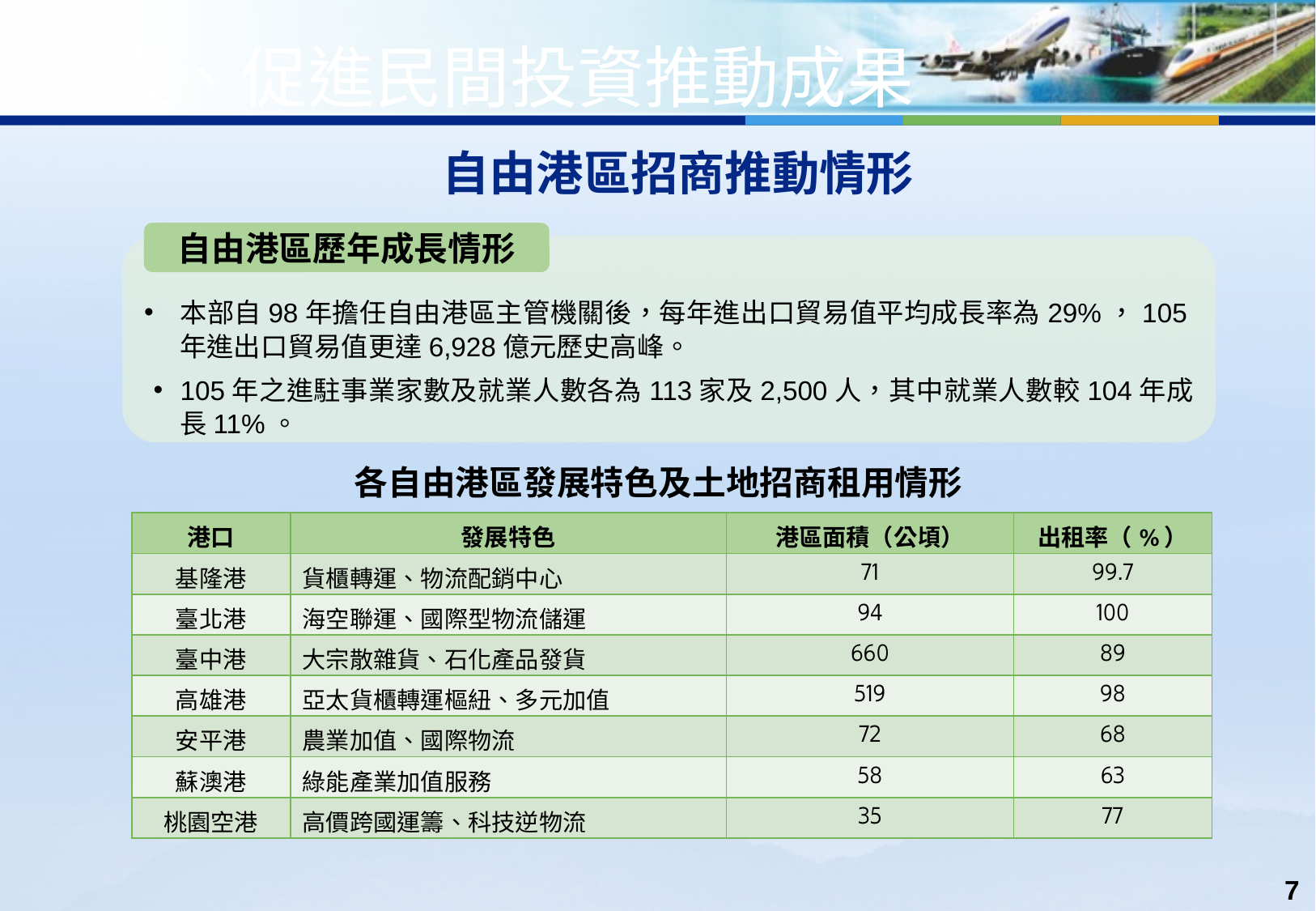

壹、促進民間投資推動成果
自由港區招商推動情形
自由港區歷年成長情形

本部自98年擔任自由港區主管機關後，每年進出口貿易值平均成長率為29%，105年進出口貿易值更達6,928億元歷史高峰。
105年之進駐事業家數及就業人數各為113家及2,500人，其中就業人數較104年成長11%。
各自由港區發展特色及土地招商租用情形
| 港口 | 發展特色 | 港區面積（公頃） | 出租率（%） |
| --- | --- | --- | --- |
| 基隆港 | 貨櫃轉運、物流配銷中心 | 71 | 99.7 |
| 臺北港 | 海空聯運、國際型物流儲運 | 94 | 100 |
| 臺中港 | 大宗散雜貨、石化產品發貨 | 660 | 89 |
| 高雄港 | 亞太貨櫃轉運樞紐、多元加值 | 519 | 98 |
| 安平港 | 農業加值、國際物流 | 72 | 68 |
| 蘇澳港 | 綠能產業加值服務 | 58 | 63 |
| 桃園空港 | 高價跨國運籌、科技逆物流 | 35 | 77 |
7